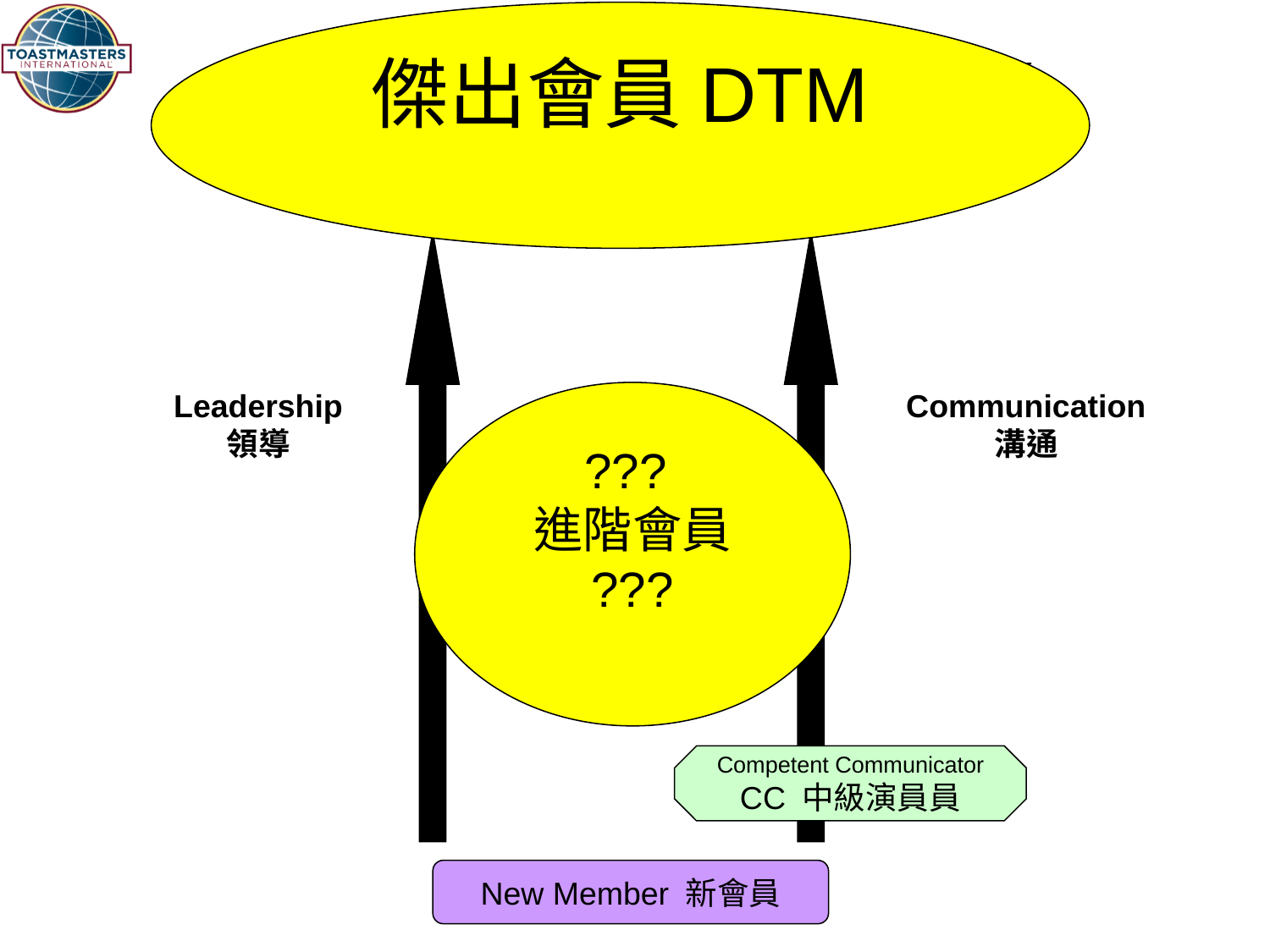

傑出會員DTM
Distinguished Toastmaster
(DTM)

Leadership
領導
???
進階會員
???
Communication
溝通
Competent Communicator
CC 中級演員員
New Member 新會員